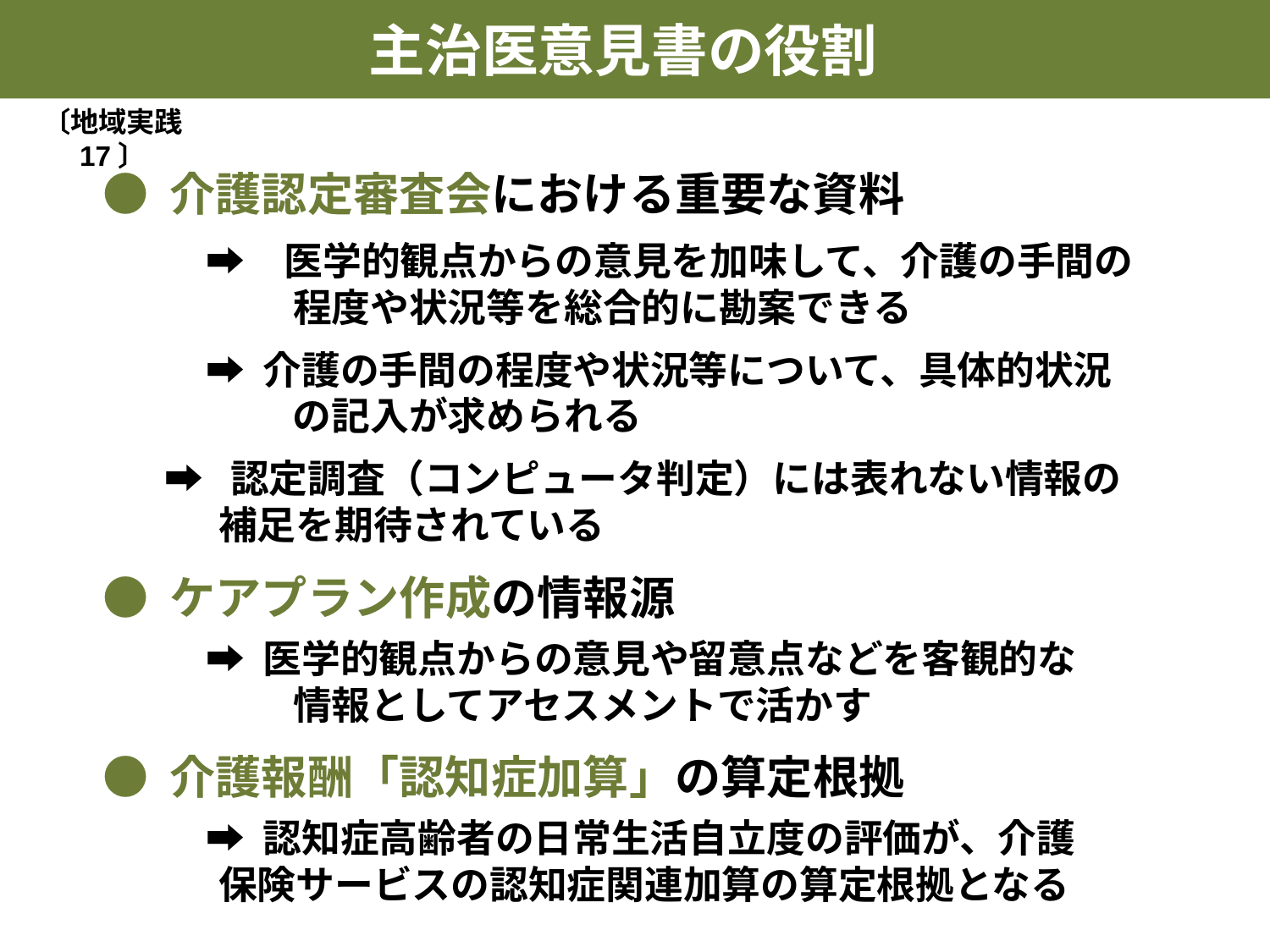

主治医意見書の役割
〔地域実践 17〕
● 介護認定審査会における重要な資料
　   　➡　医学的観点からの意見を加味して、介護の手間の
　    　　　程度や状況等を総合的に勘案できる
　  　 ➡  介護の手間の程度や状況等について、具体的状況
　  　　　  の記入が求められる
       ➡  認定調査（コンピュータ判定）には表れない情報の
            補足を期待されている
● ケアプラン作成の情報源
　　   ➡  医学的観点からの意見や留意点などを客観的な
　  　　  　情報としてアセスメントで活かす
● 介護報酬「認知症加算」の算定根拠
　  　 ➡  認知症高齢者の日常生活自立度の評価が、介護
            保険サービスの認知症関連加算の算定根拠となる